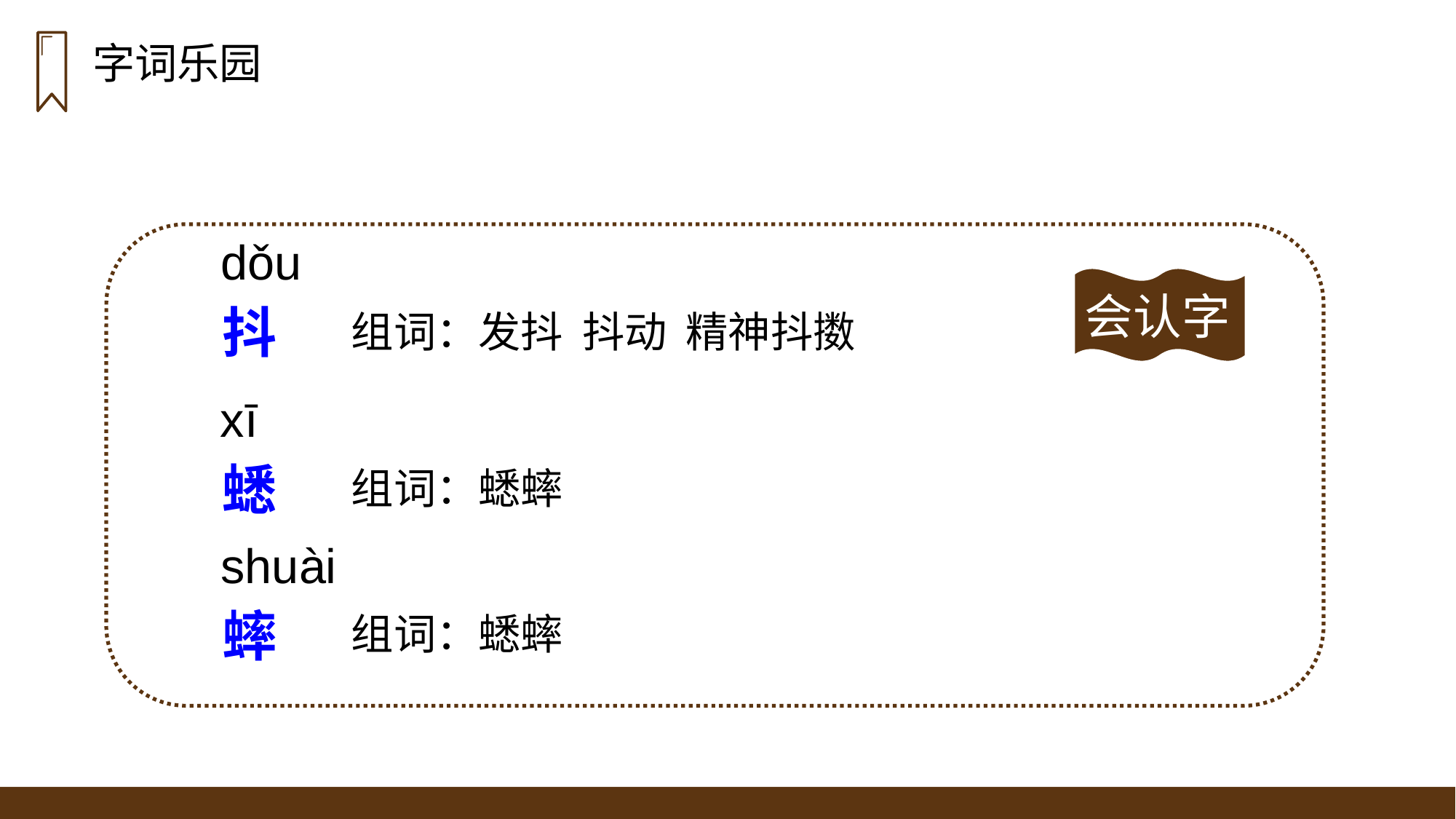

字词乐园

dǒu
会认字
抖
组词：发抖  抖动  精神抖擞
xī
蟋
组词：蟋蟀
shuài
蟀
组词：蟋蟀